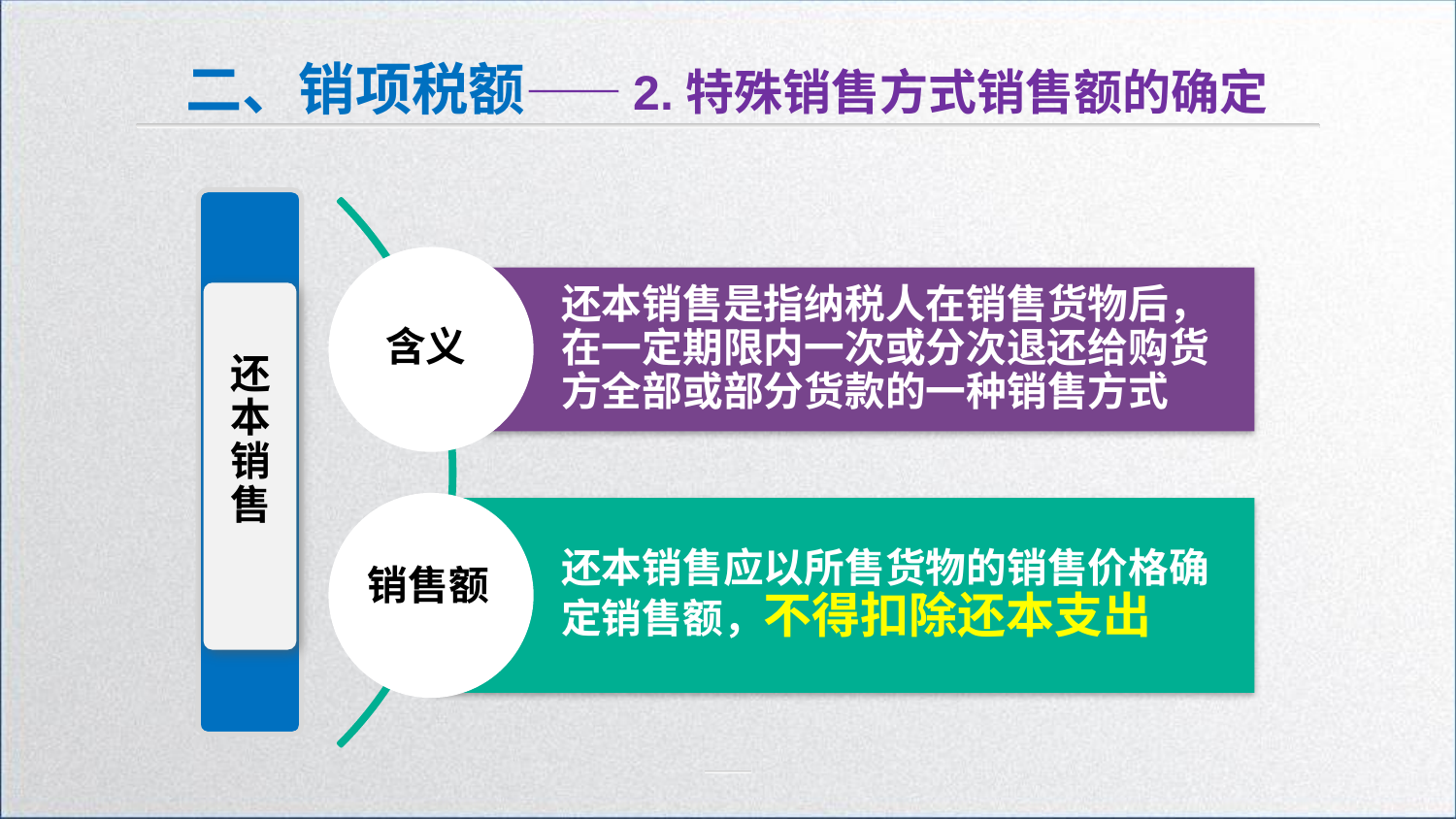

二、销项税额——2.特殊销售方式销售额的确定
还本销售是指纳税人在销售货物后，在一定期限内一次或分次退还给购货方全部或部分货款的一种销售方式
还本销售应以所售货物的销售价格确定销售额，不得扣除还本支出

还本销售
含义
销售额